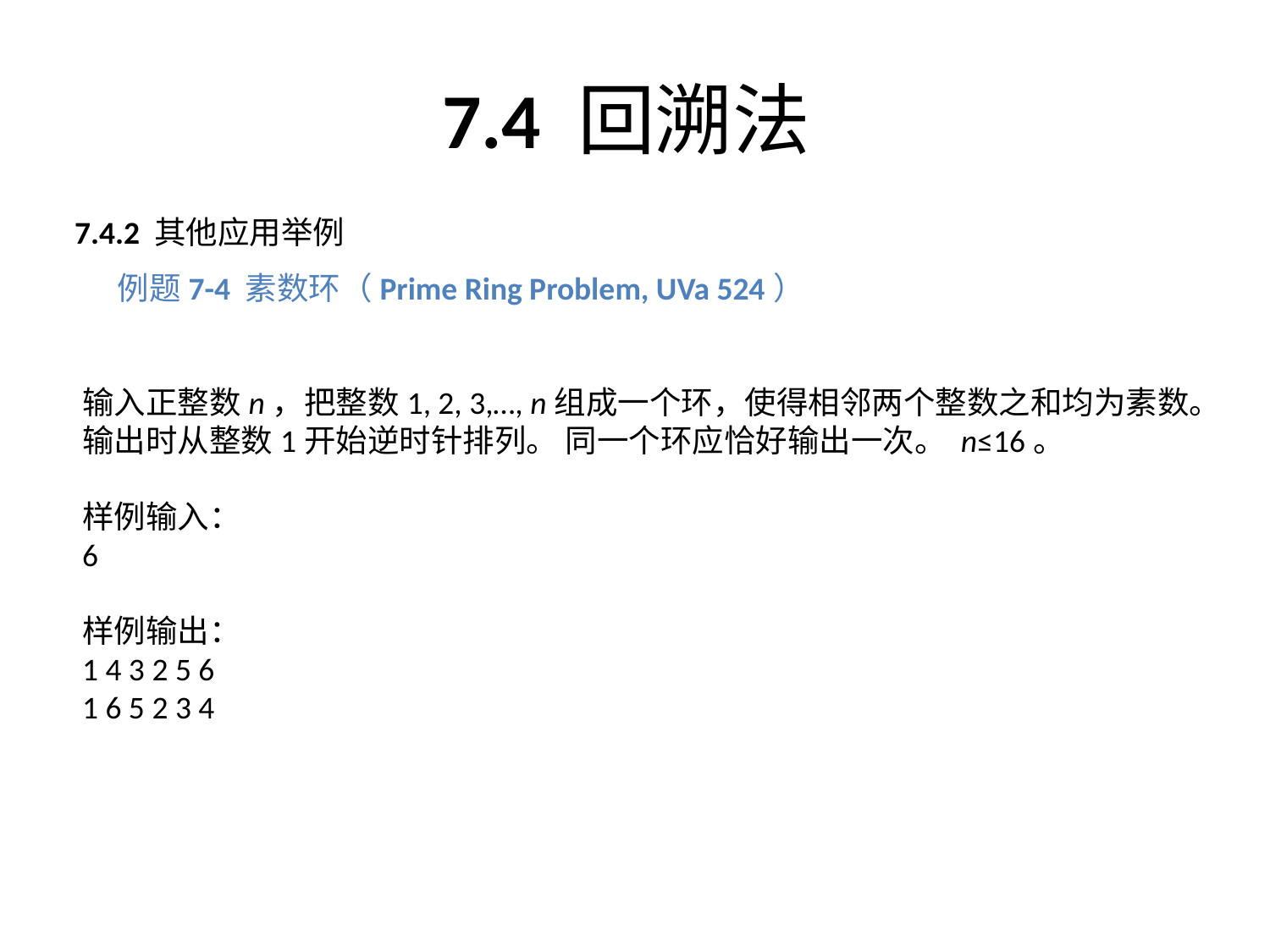

# 7.4 回溯法
7.4.2 其他应用举例
例题7-4 素数环（Prime Ring Problem, UVa 524）
输入正整数n，把整数1, 2, 3,…, n组成一个环，使得相邻两个整数之和均为素数。 输出时从整数1开始逆时针排列。 同一个环应恰好输出一次。 n≤16。
样例输入：
6

样例输出：
1 4 3 2 5 6
1 6 5 2 3 4